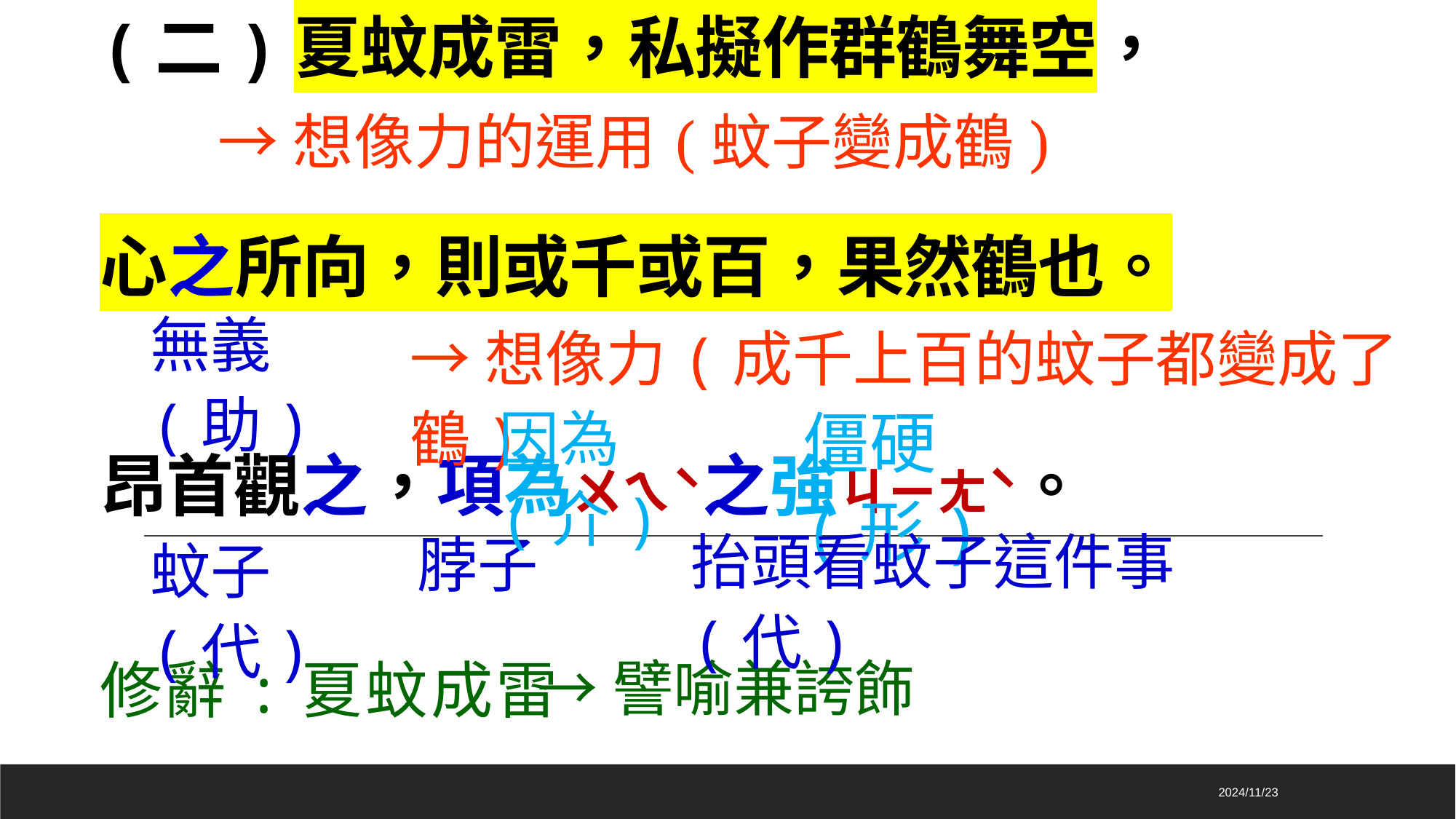

# (二)夏蚊成雷，私擬作群鶴舞空， 心之所向，則或千或百，果然鶴也。 昂首觀之，項為ㄨㄟˋ之強ㄐㄧㄤˋ。
→想像力的運用(蚊子變成鶴)

無義(助)

→想像力(成千上百的蚊子都變成了鶴)
僵硬(形)
因為(介)
抬頭看蚊子這件事(代)
脖子

蚊子(代)

修辭:夏蚊成雷
→譬喻兼誇飾
2024/11/23